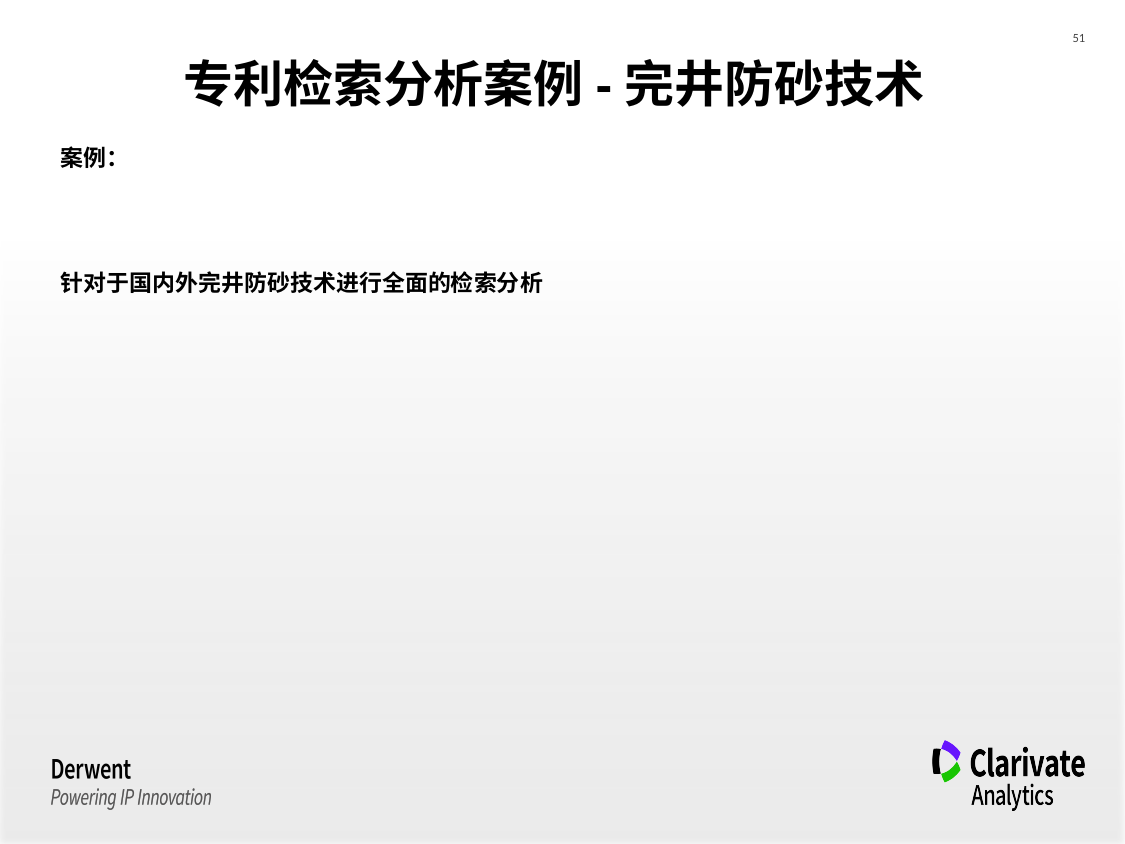

专利检索分析案例-完井防砂技术
案例：

针对于国内外完井防砂技术进行全面的检索分析